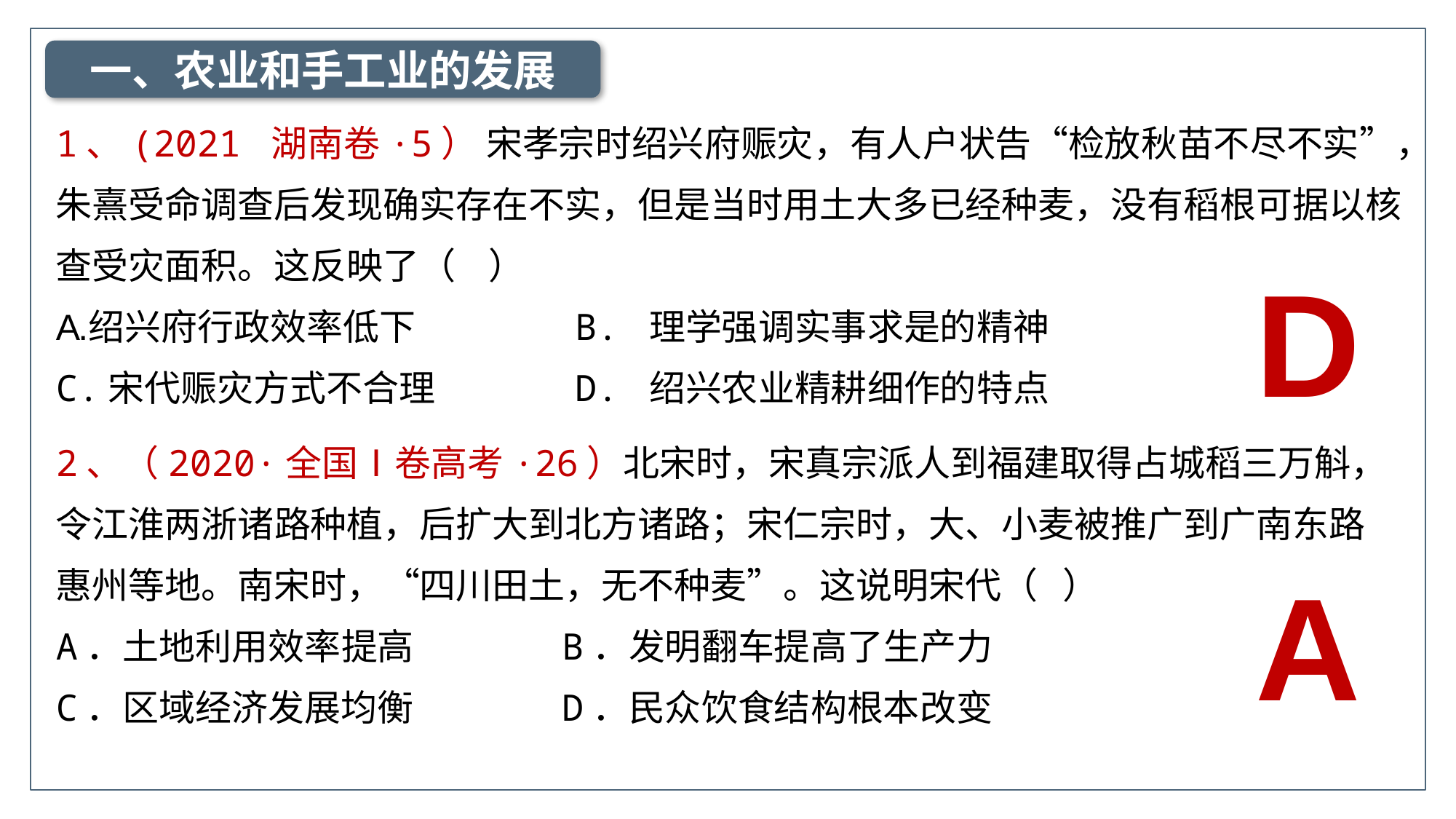

一、农业和手工业的发展
1、(2021 湖南卷·5） 宋孝宗时绍兴府赈灾，有人户状告“检放秋苗不尽不实”，朱熹受命调查后发现确实存在不实，但是当时用土大多已经种麦，没有稻根可据以核查受灾面积。这反映了（    ）
绍兴府行政效率低下	         B. 理学强调实事求是的精神
C.宋代赈灾方式不合理	         D. 绍兴农业精耕细作的特点
D
2、（2020·全国Ⅰ卷高考·26）北宋时，宋真宗派人到福建取得占城稻三万斛，令江淮两浙诸路种植，后扩大到北方诸路；宋仁宗时，大、小麦被推广到广南东路惠州等地。南宋时，“四川田土，无不种麦”。这说明宋代（   ）
A．土地利用效率提高                 B．发明翻车提高了生产力
C．区域经济发展均衡                 D．民众饮食结构根本改变
A